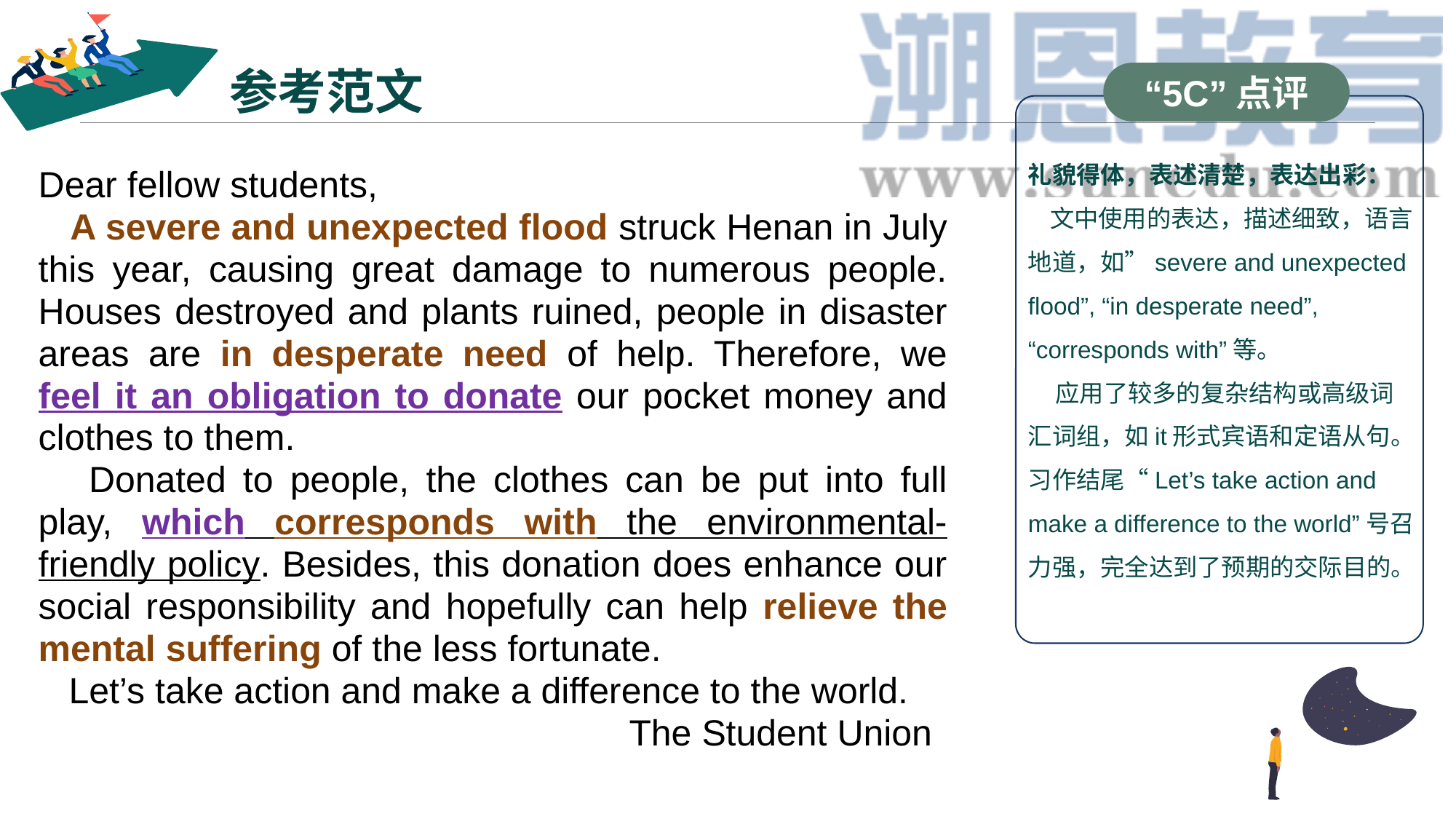

# 参考范文
“5C”点评

礼貌得体，表述清楚，表达出彩：
   文中使用的表达，描述细致，语言地道，如”severe and unexpected flood”, “in desperate need”, “corresponds with”等。
    应用了较多的复杂结构或高级词汇词组，如it形式宾语和定语从句。习作结尾“Let’s take action and make a difference to the world”号召力强，完全达到了预期的交际目的。
Dear fellow students,
   A severe and unexpected flood struck Henan in July this year, causing great damage to numerous people. Houses destroyed and plants ruined, people in disaster areas are in desperate need of help. Therefore, we feel it an obligation to donate our pocket money and clothes to them.
   Donated to people, the clothes can be put into full play, which corresponds with the environmental-friendly policy. Besides, this donation does enhance our social responsibility and hopefully can help relieve the mental suffering of the less fortunate.
   Let’s take action and make a difference to the world.
                                                          The Student Union

26